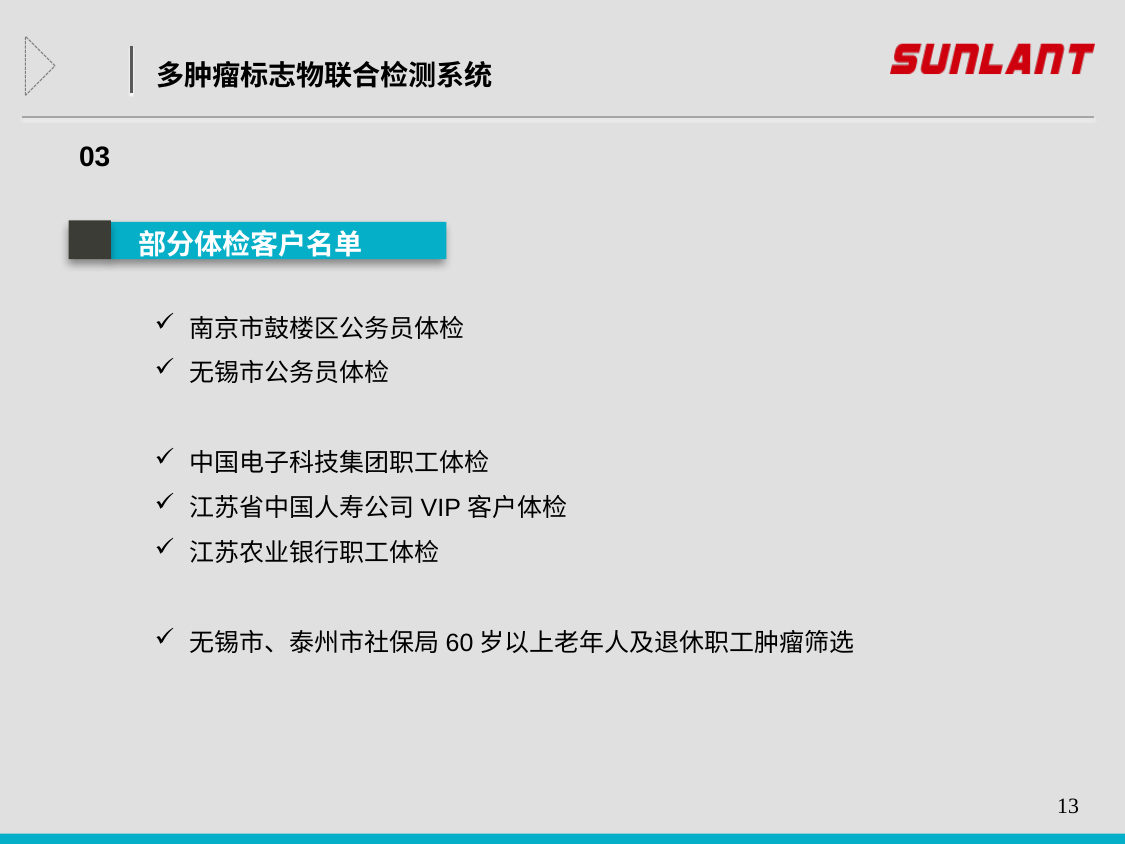

多肿瘤标志物联合检测系统
03
部分体检客户名单

南京市鼓楼区公务员体检
无锡市公务员体检

中国电子科技集团职工体检
江苏省中国人寿公司VIP客户体检
江苏农业银行职工体检

无锡市、泰州市社保局60岁以上老年人及退休职工肿瘤筛选
13